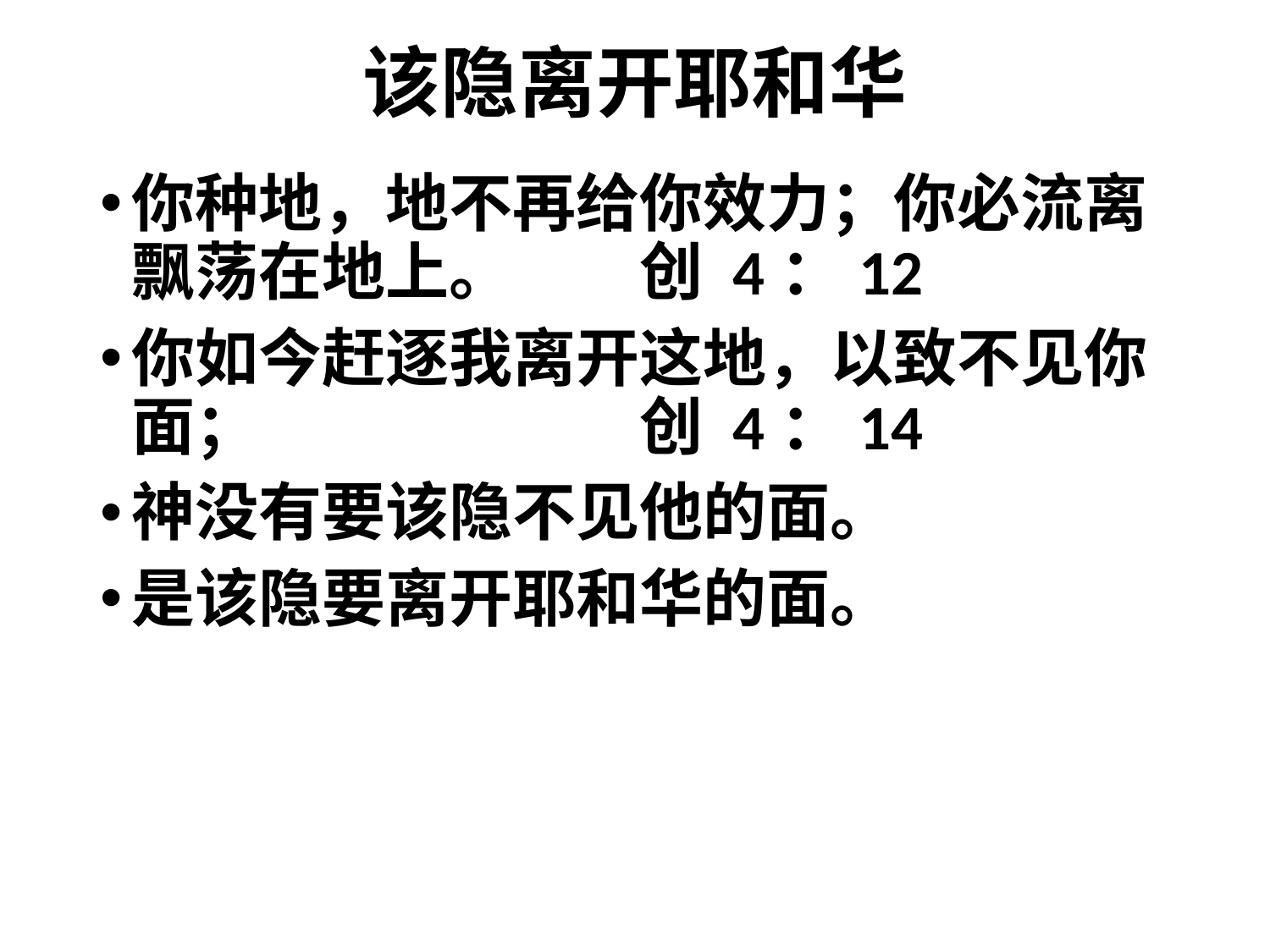

# 该隐离开耶和华
你种地，地不再给你效力；你必流离飘荡在地上。	创 4：12
你如今赶逐我离开这地，以致不见你面； 			创 4：14
神没有要该隐不见他的面。
是该隐要离开耶和华的面。